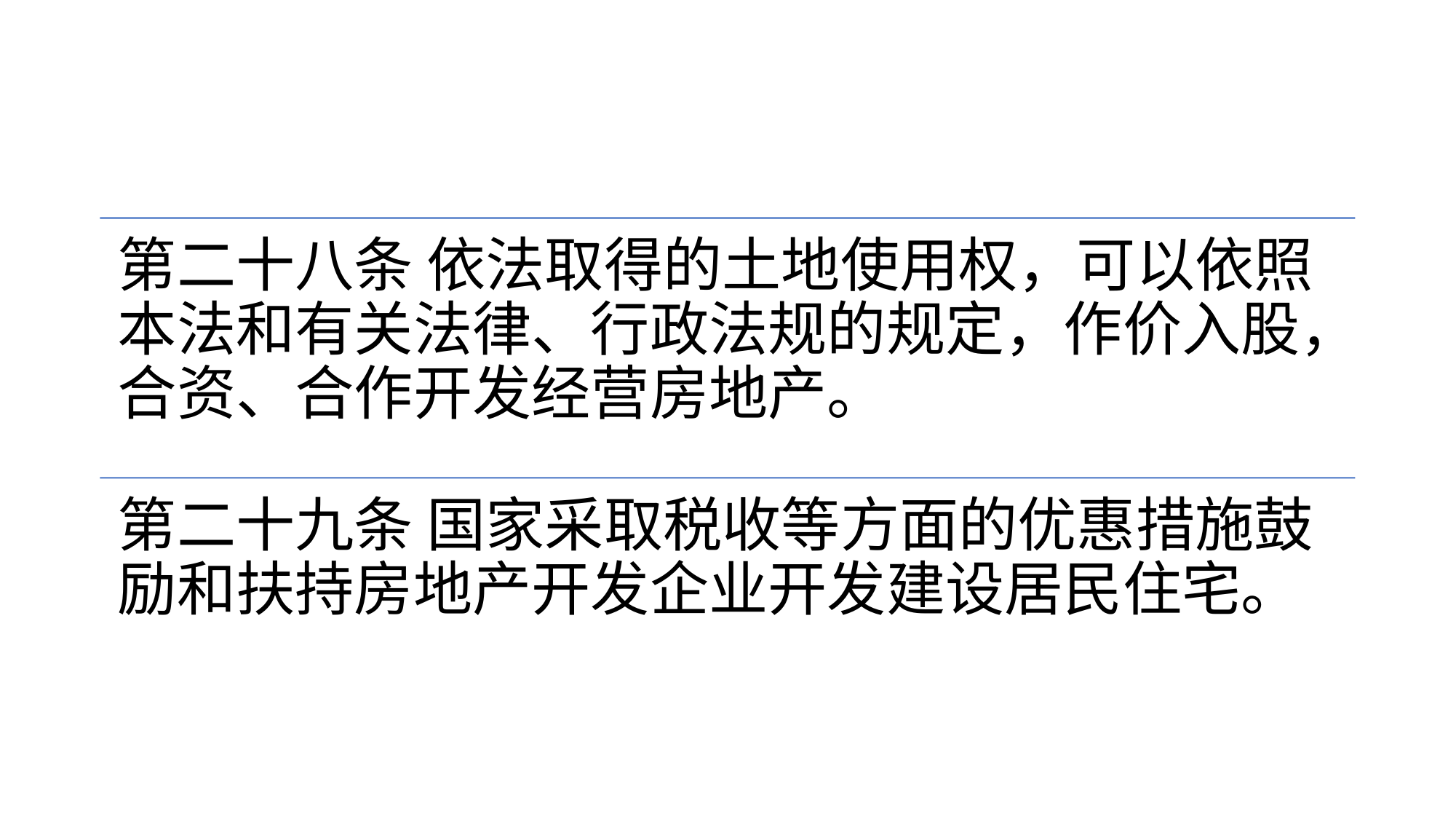

第二十八条 依法取得的土地使用权，可以依照本法和有关法律、行政法规的规定，作价入股，合资、合作开发经营房地产。
第二十九条 国家采取税收等方面的优惠措施鼓励和扶持房地产开发企业开发建设居民住宅。